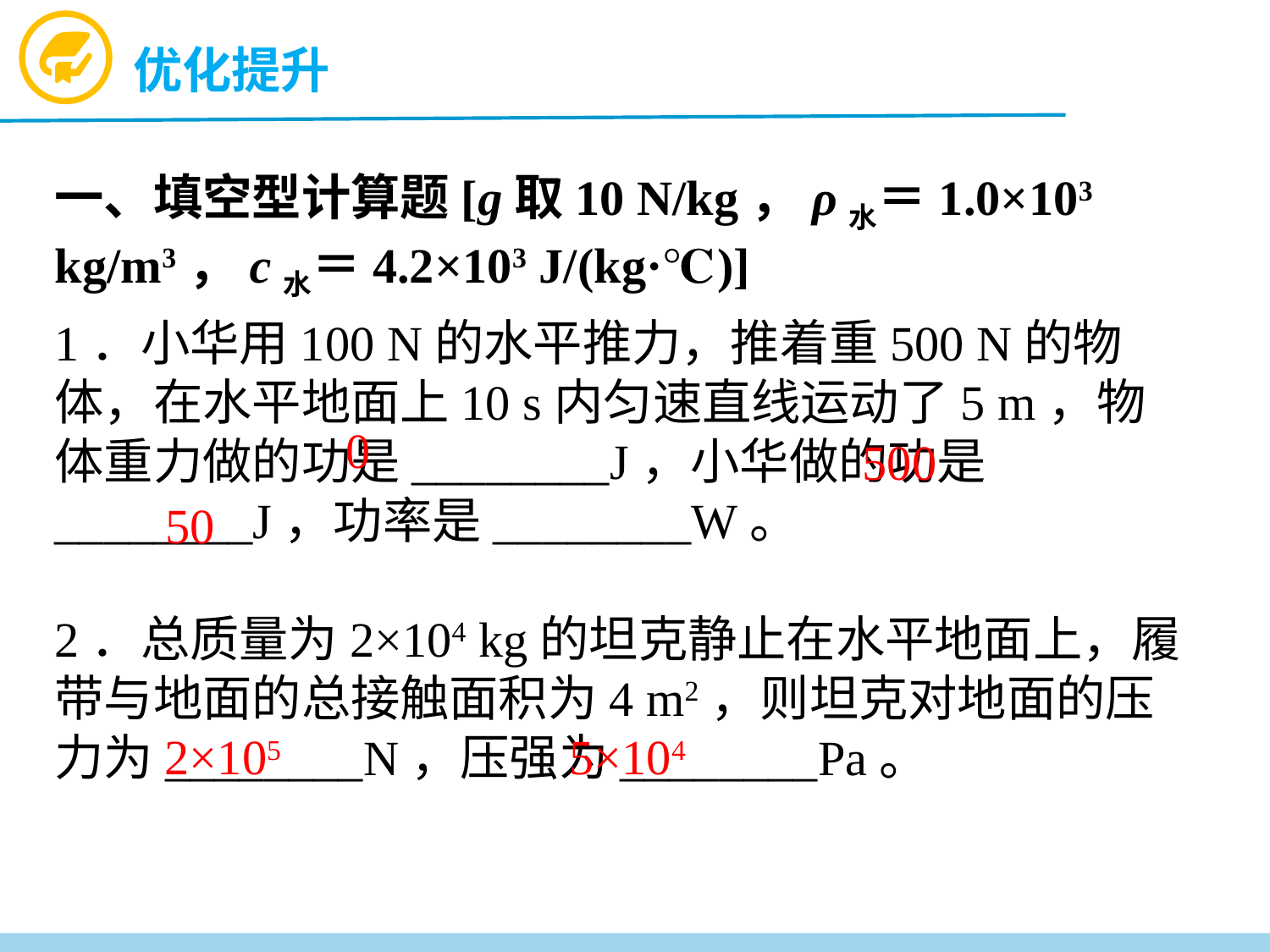

优化提升
一、填空型计算题[g取10 N/kg，ρ水＝1.0×103 kg/m3，c水＝4.2×103 J/(kg·℃)]
1．小华用100 N的水平推力，推着重500 N的物体，在水平地面上10 s内匀速直线运动了5 m，物体重力做的功是________J，小华做的功是________J，功率是________W。

2．总质量为2×104 kg的坦克静止在水平地面上，履带与地面的总接触面积为4 m2，则坦克对地面的压力为________N，压强为________Pa。
0
500
50
2×105
5×104